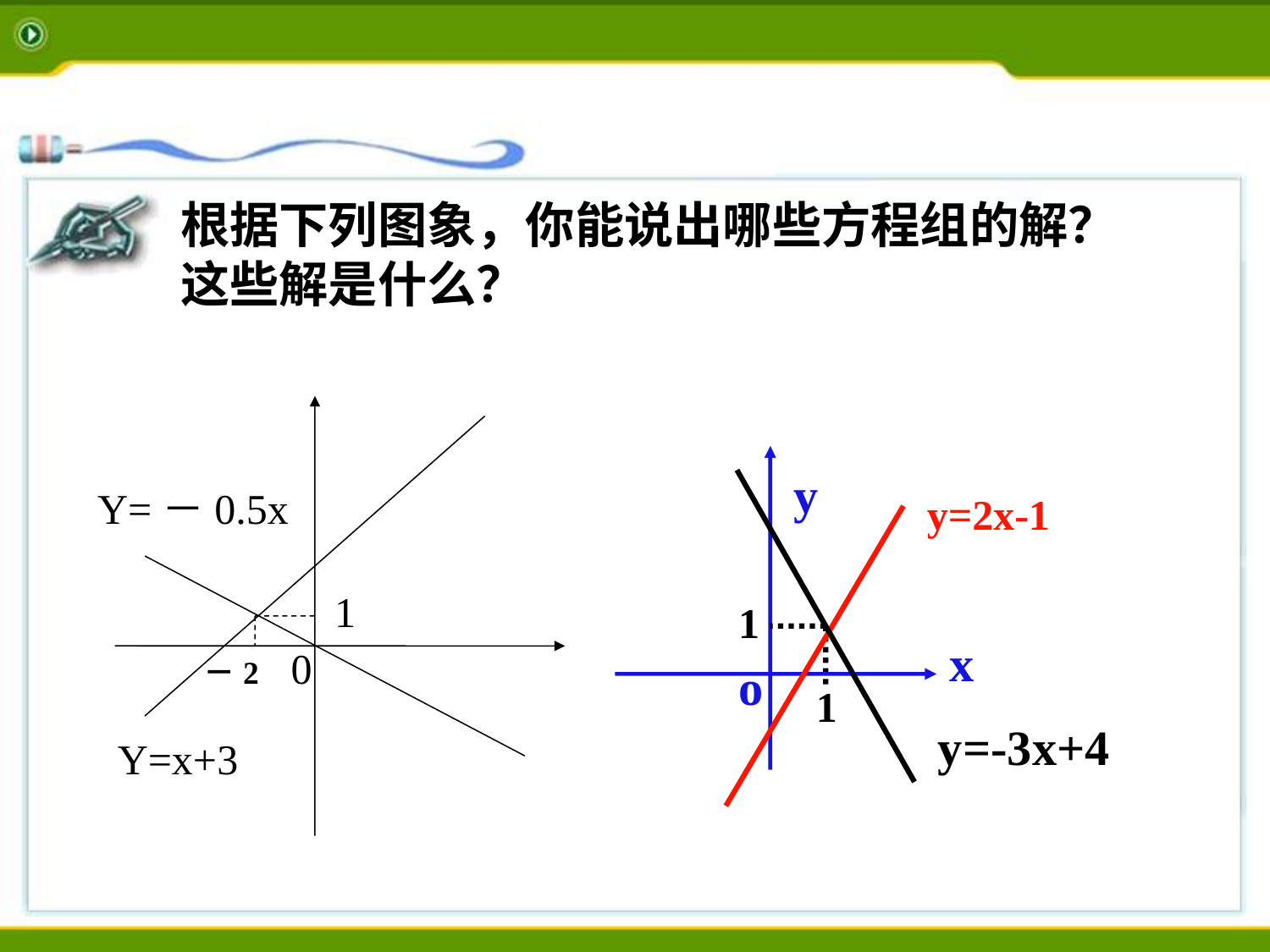

根据下列图象，你能说出哪些方程组的解？
这些解是什么？

y

y=2x-1

x
o

y=-3x+4

1
1
Y=－0.5x

1

0

－2
Y=x+3